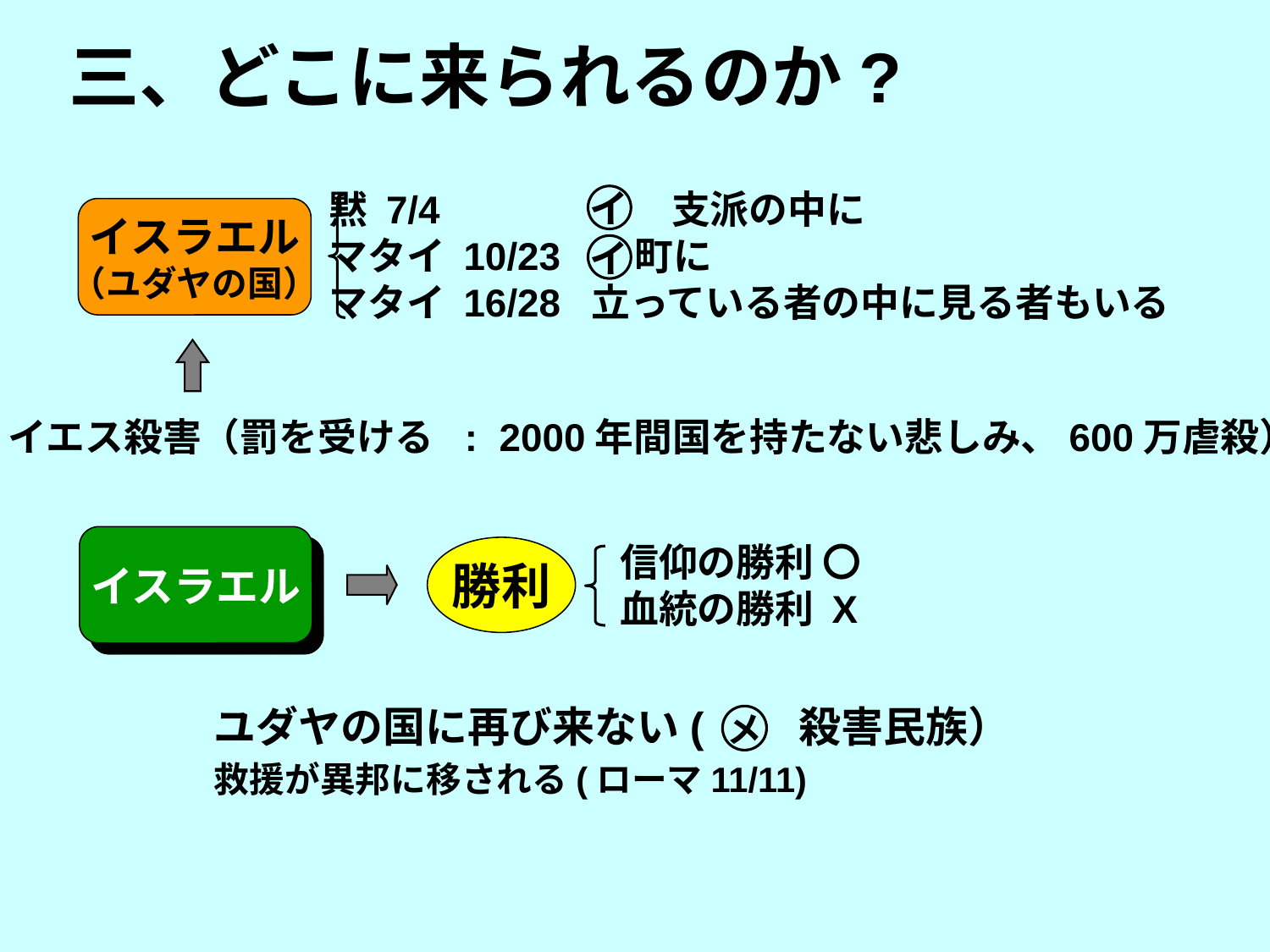

三、どこに来られるのか?
黙 7/4 　　 　　　 支派の中に
マタイ 10/23      町に
マタイ 16/28  立っている者の中に見る者もいる
イ

イスラエル
（ユダヤの国）
イ

イエス殺害（罰を受ける  :  2000年間国を持たない悲しみ、600万虐殺）
イスラエル
信仰の勝利 〇
血統の勝利 Χ
勝利

ユダヤの国に再び来ない(　　殺害民族）
救援が異邦に移される(ローマ11/11)
メ